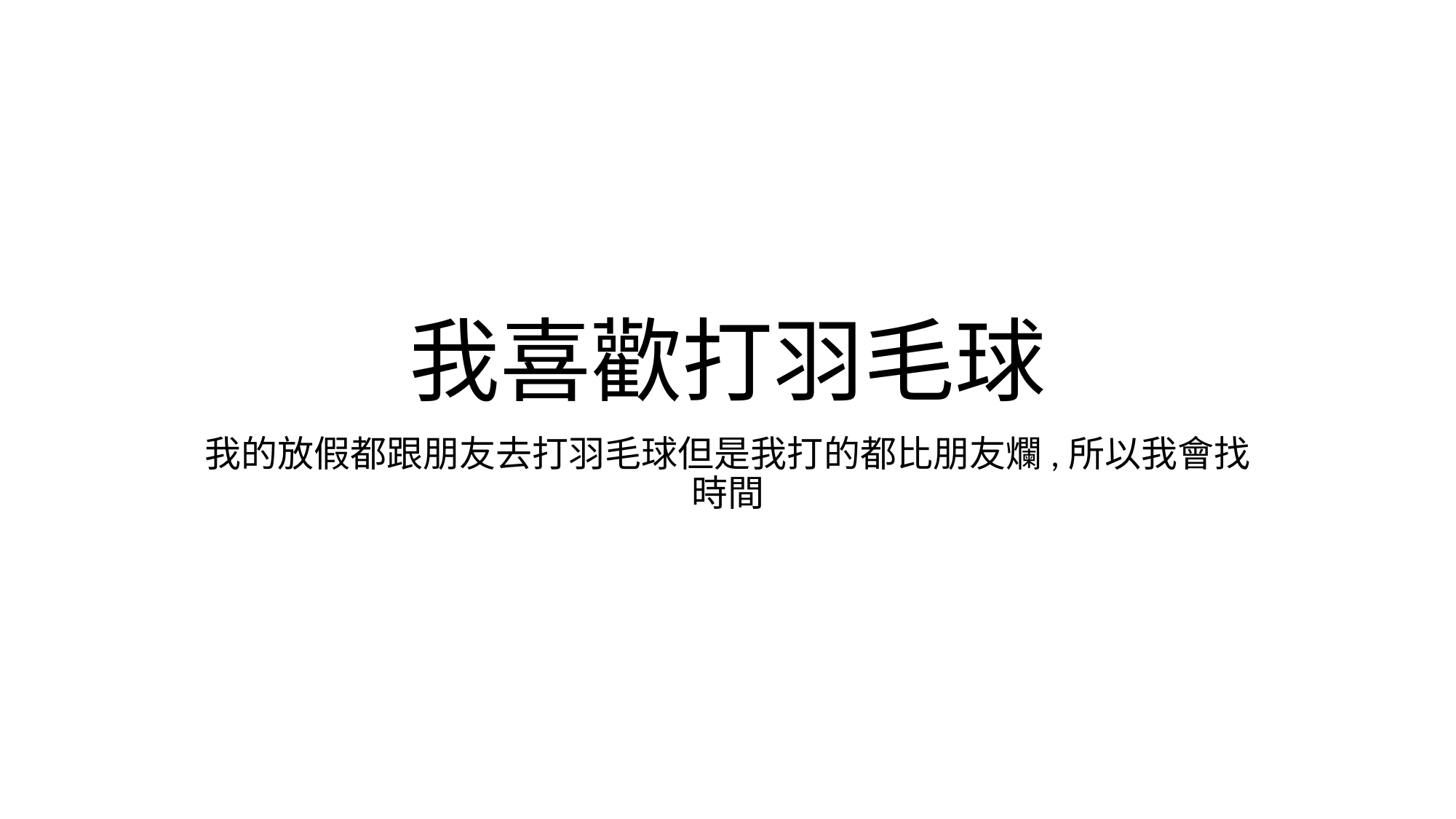

# 我喜歡打羽毛球
我的放假都跟朋友去打羽毛球但是我打的都比朋友爛,所以我會找時間